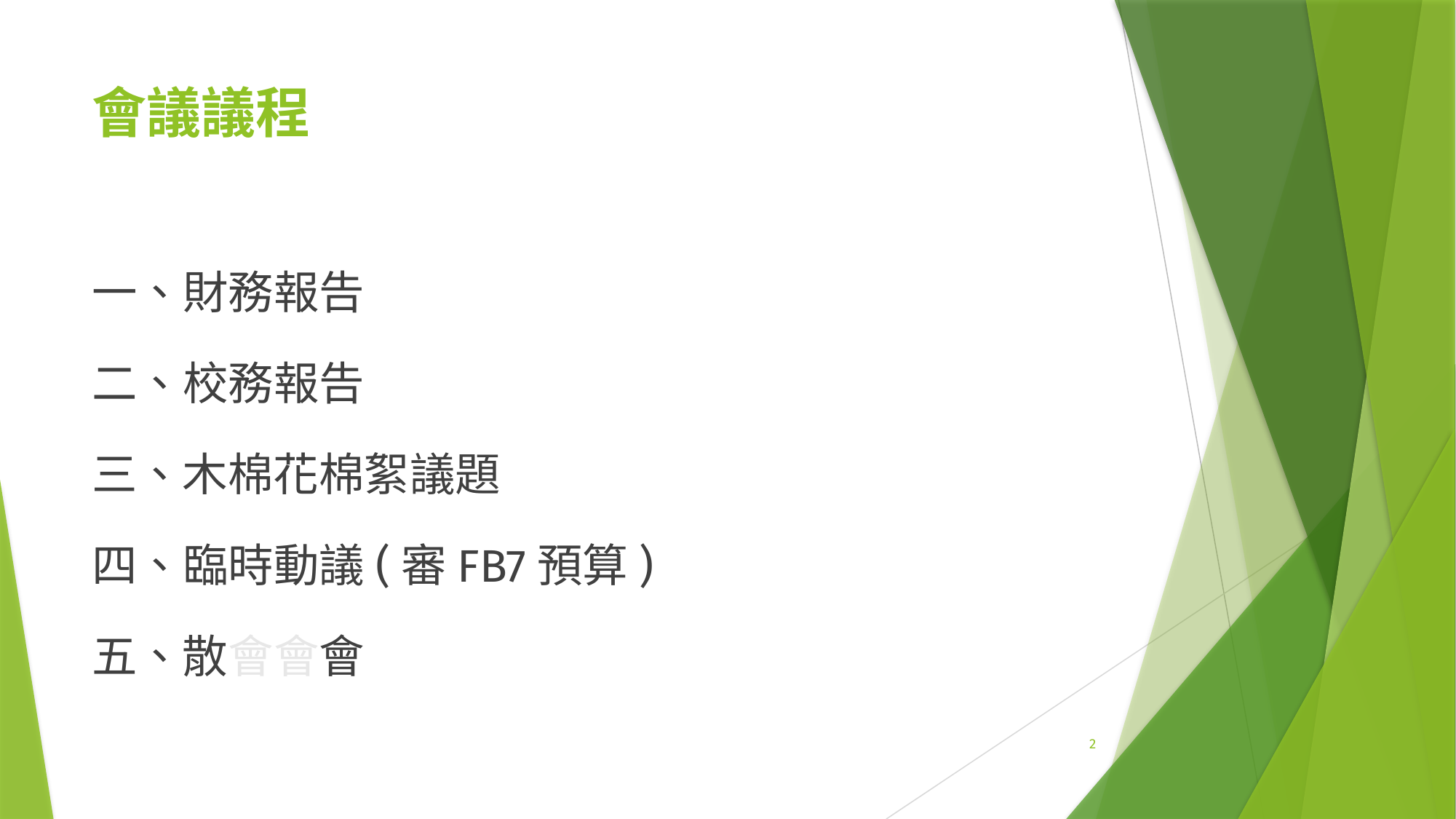

# 會議議程
一、財務報告
二、校務報告
三、木棉花棉絮議題
四、臨時動議(審FB7預算)
五、散會會會
2